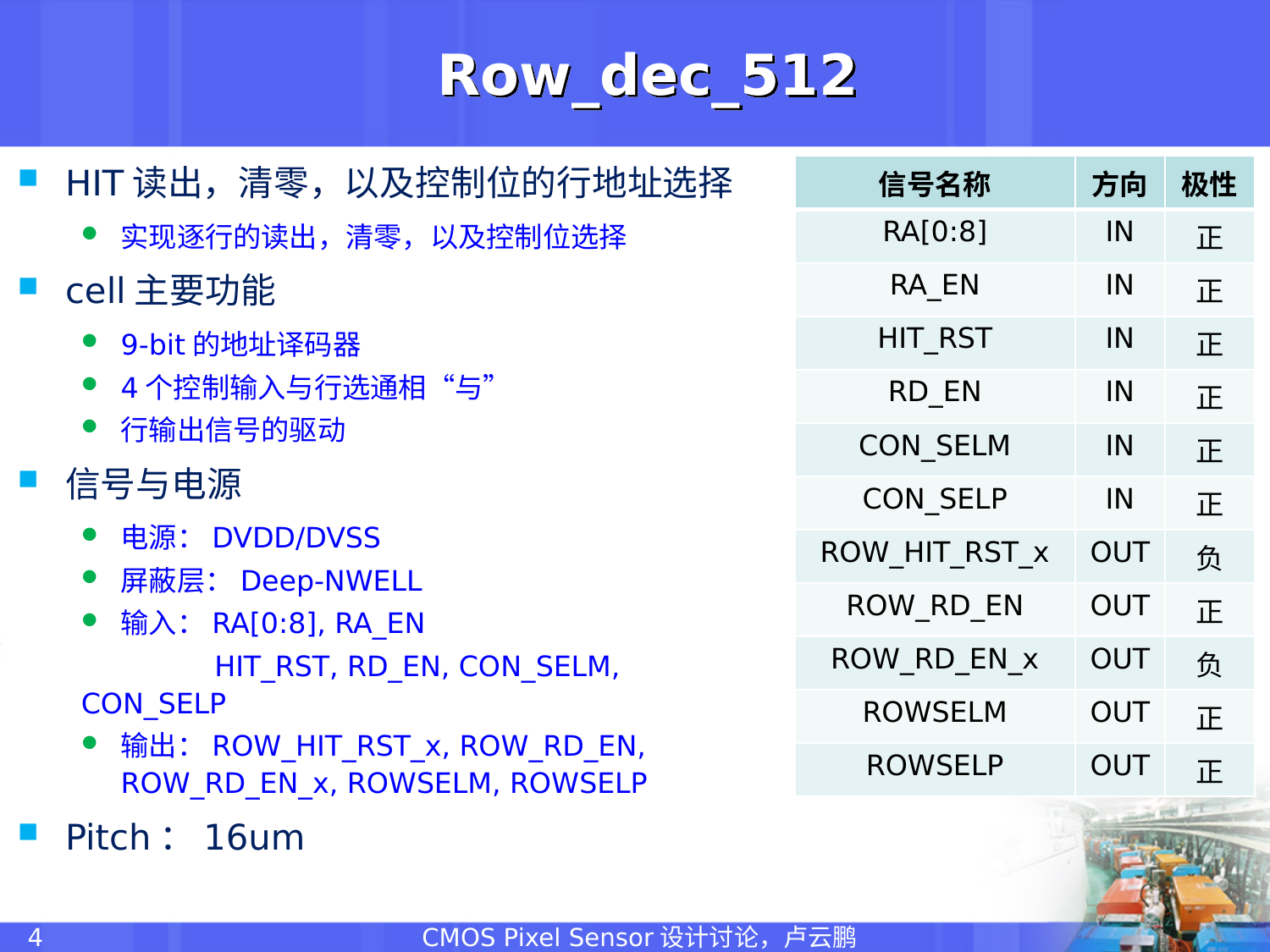

# Row_dec_512
HIT读出，清零，以及控制位的行地址选择
实现逐行的读出，清零，以及控制位选择
cell主要功能
9-bit的地址译码器
4个控制输入与行选通相“与”
行输出信号的驱动
信号与电源
电源：DVDD/DVSS
屏蔽层：Deep-NWELL
输入：RA[0:8], RA_EN
               HIT_RST, RD_EN, CON_SELM, CON_SELP
输出：ROW_HIT_RST_x, ROW_RD_EN, ROW_RD_EN_x, ROWSELM, ROWSELP
Pitch：16um
| 信号名称 | 方向 | 极性 |
| --- | --- | --- |
| RA[0:8] | IN | 正 |
| RA\_EN | IN | 正 |
| HIT\_RST | IN | 正 |
| RD\_EN | IN | 正 |
| CON\_SELM | IN | 正 |
| CON\_SELP | IN | 正 |
| ROW\_HIT\_RST\_x | OUT | 负 |
| ROW\_RD\_EN | OUT | 正 |
| ROW\_RD\_EN\_x | OUT | 负 |
| ROWSELM | OUT | 正 |
| ROWSELP | OUT | 正 |
CMOS Pixel Sensor设计讨论，卢云鹏
4